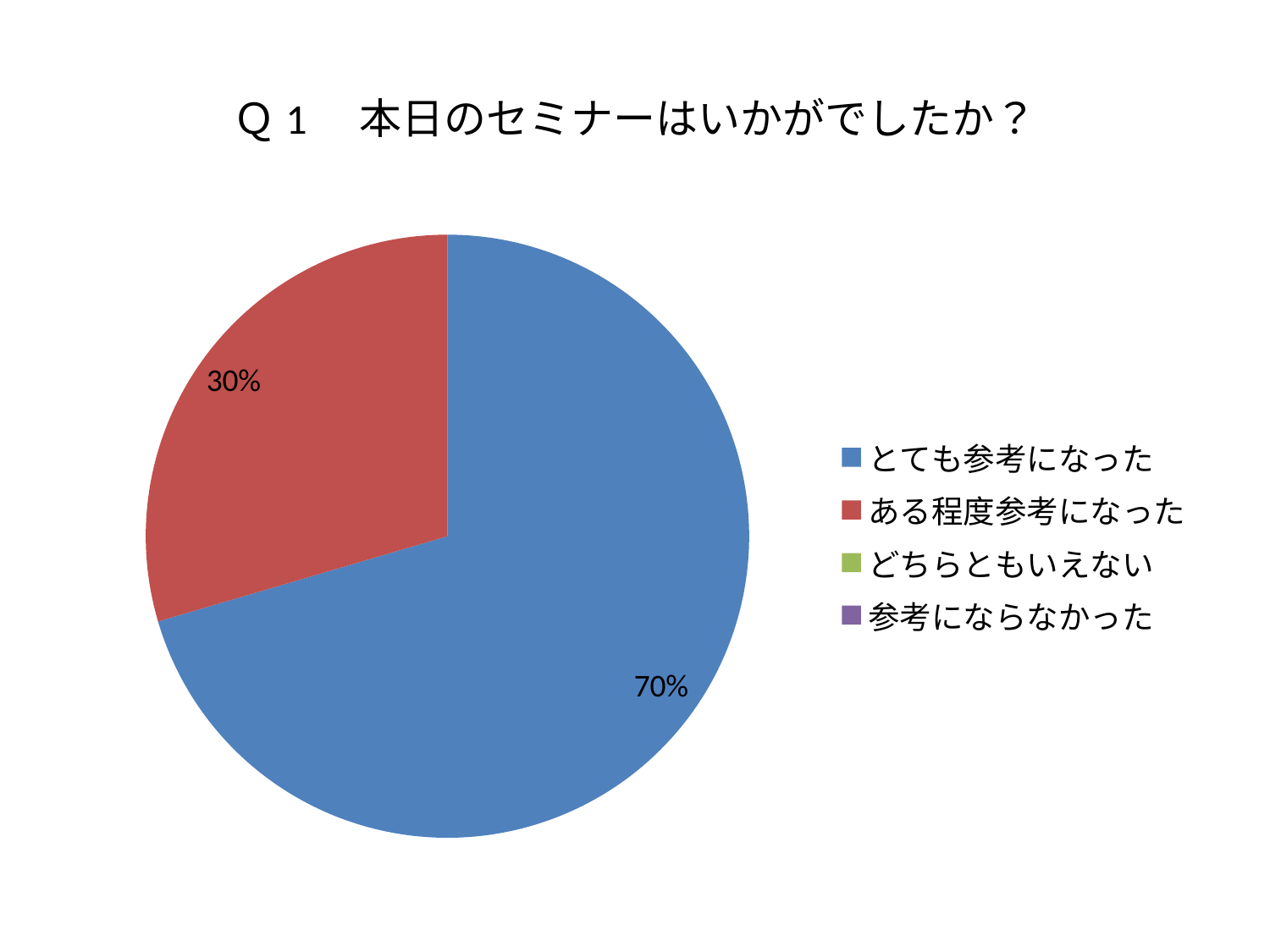

# Ｑ1　本日のセミナーはいかがでしたか？

### Chart

| Category | 売上高 |
|---|---|
| とても参考になった | 81.0 |
| ある程度参考になった | 34.0 |
| どちらともいえない | 0.0 |
| 参考にならなかった | 0.0 |